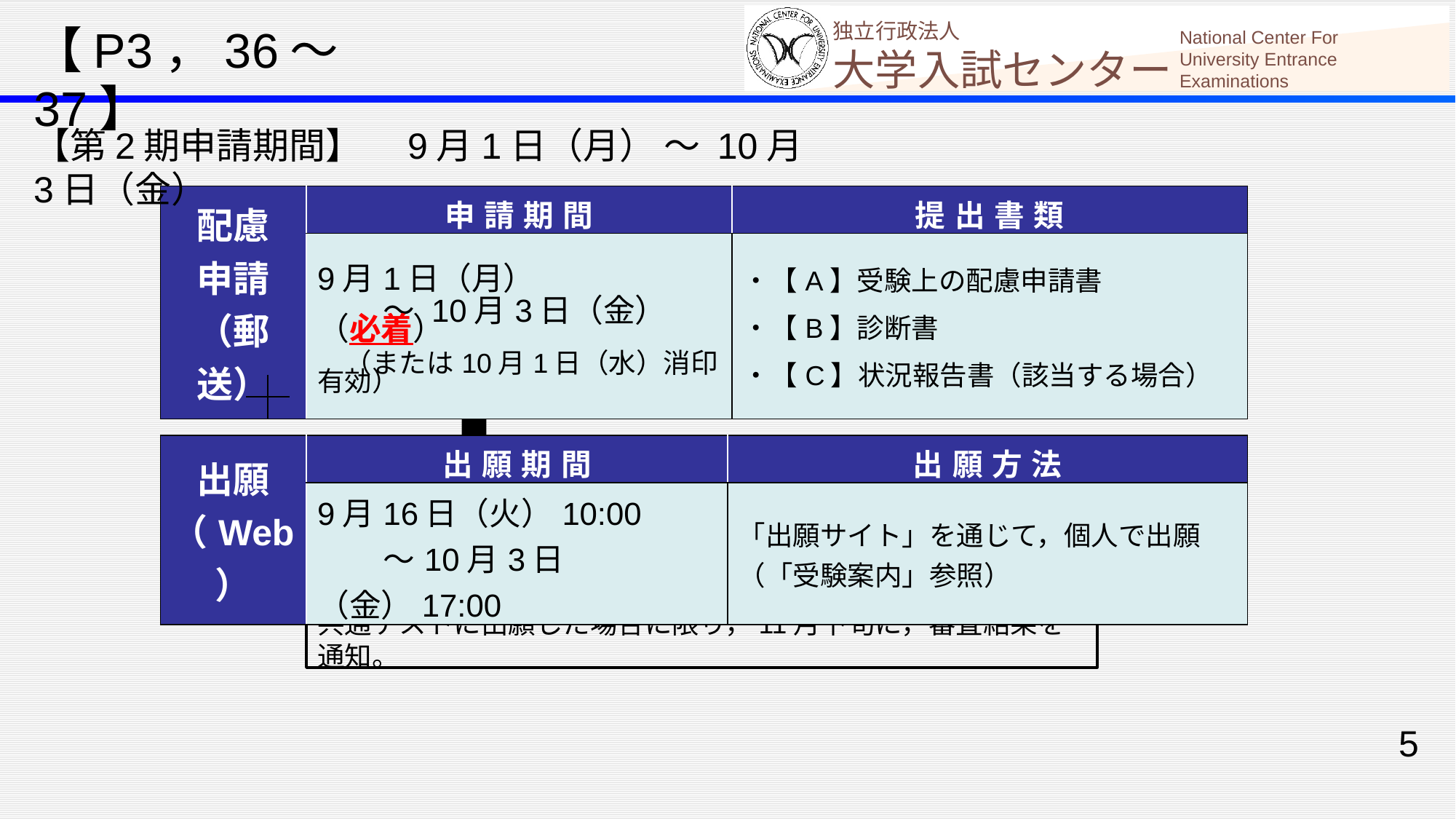

【P3，36～37】
【第2期申請期間】　9月1日（月） ～ 10月3日（金）
| 配慮 申請 （郵送） | 申請期間 | 提出書類 |
| --- | --- | --- |
|  | 9月1日（月） ～ 10月3日（金）（必着） 　（または10月1日（水）消印有効） | ・【A】受験上の配慮申請書 ・【B】診断書 ・【C】状況報告書（該当する場合） |

| 出願 （Web） | 出願期間 | 出願方法 |
| --- | --- | --- |
|  | 9月16日（火）10:00 ～10月3日（金）17:00 | 「出願サイト」を通じて，個人で出願（「受験案内」参照） |
共通テストに出願した場合に限り，11月下旬に，審査結果を通知。
5